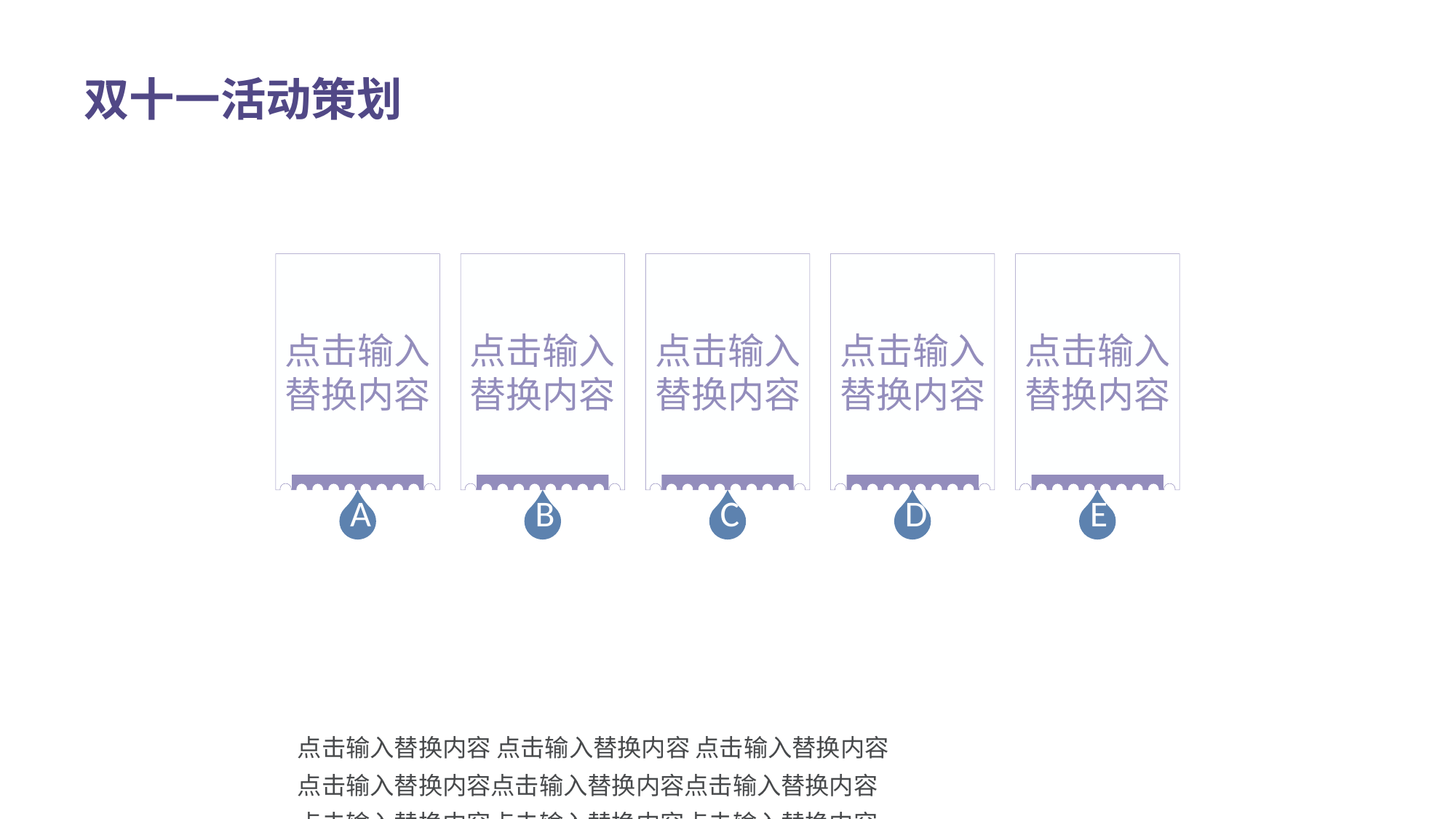

双十一活动策划
点击输入替换内容
点击输入替换内容
点击输入替换内容
点击输入替换内容
点击输入替换内容

A
B
C
D
E
点击输入替换内容 点击输入替换内容 点击输入替换内容
点击输入替换内容点击输入替换内容点击输入替换内容
点击输入替换内容点击输入替换内容点击输入替换内容